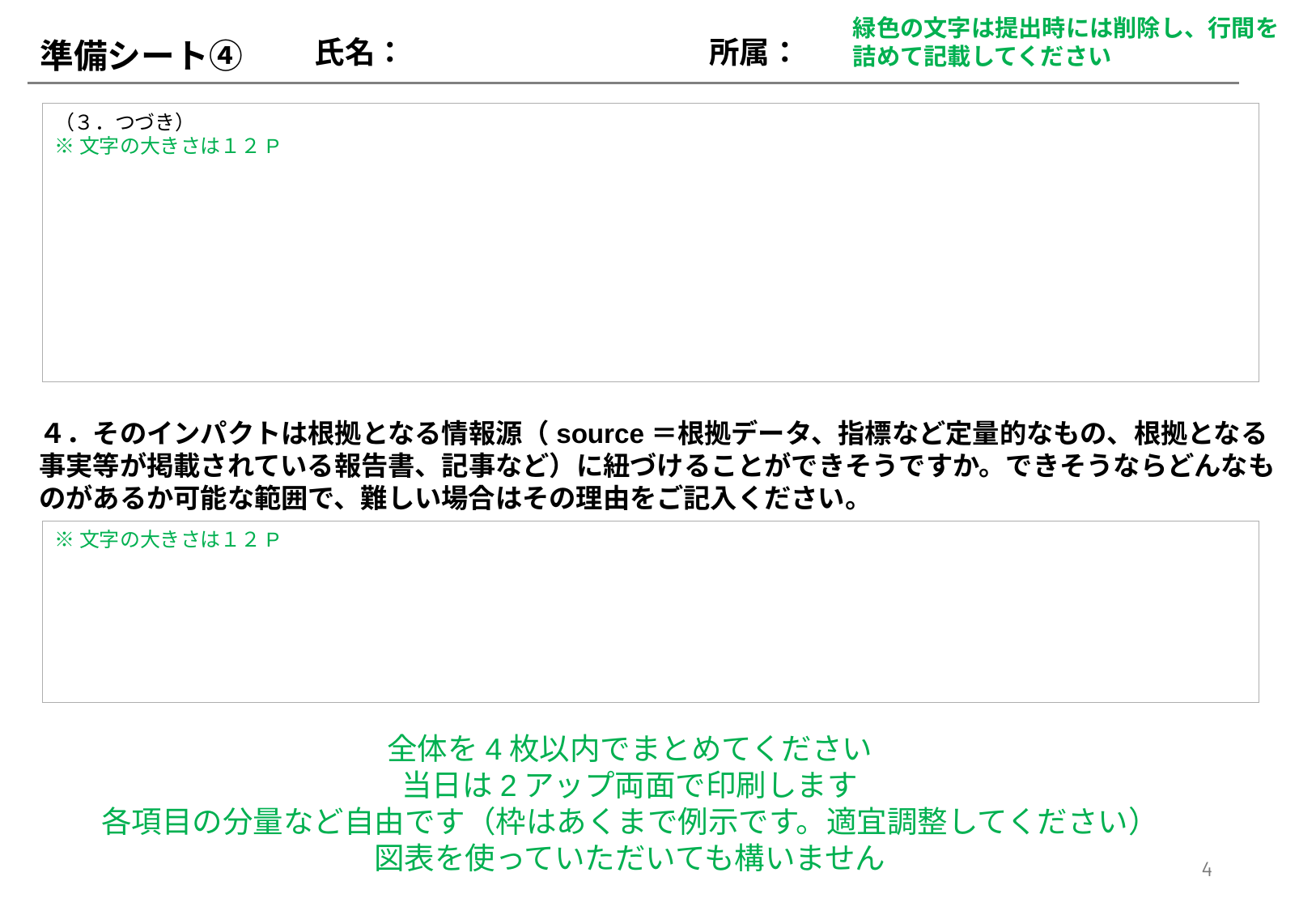

緑色の文字は提出時には削除し、行間を
詰めて記載してください
氏名：　　　　　　　　　　所属：
準備シート④
（３．つづき）
※文字の大きさは１２P

４．そのインパクトは根拠となる情報源（source＝根拠データ、指標など定量的なもの、根拠となる事実等が掲載されている報告書、記事など）に紐づけることができそうですか。できそうならどんなものがあるか可能な範囲で、難しい場合はその理由をご記入ください。
※文字の大きさは１２P

全体を4枚以内でまとめてください
当日は2アップ両面で印刷します
各項目の分量など自由です（枠はあくまで例示です。適宜調整してください）
図表を使っていただいても構いません
4